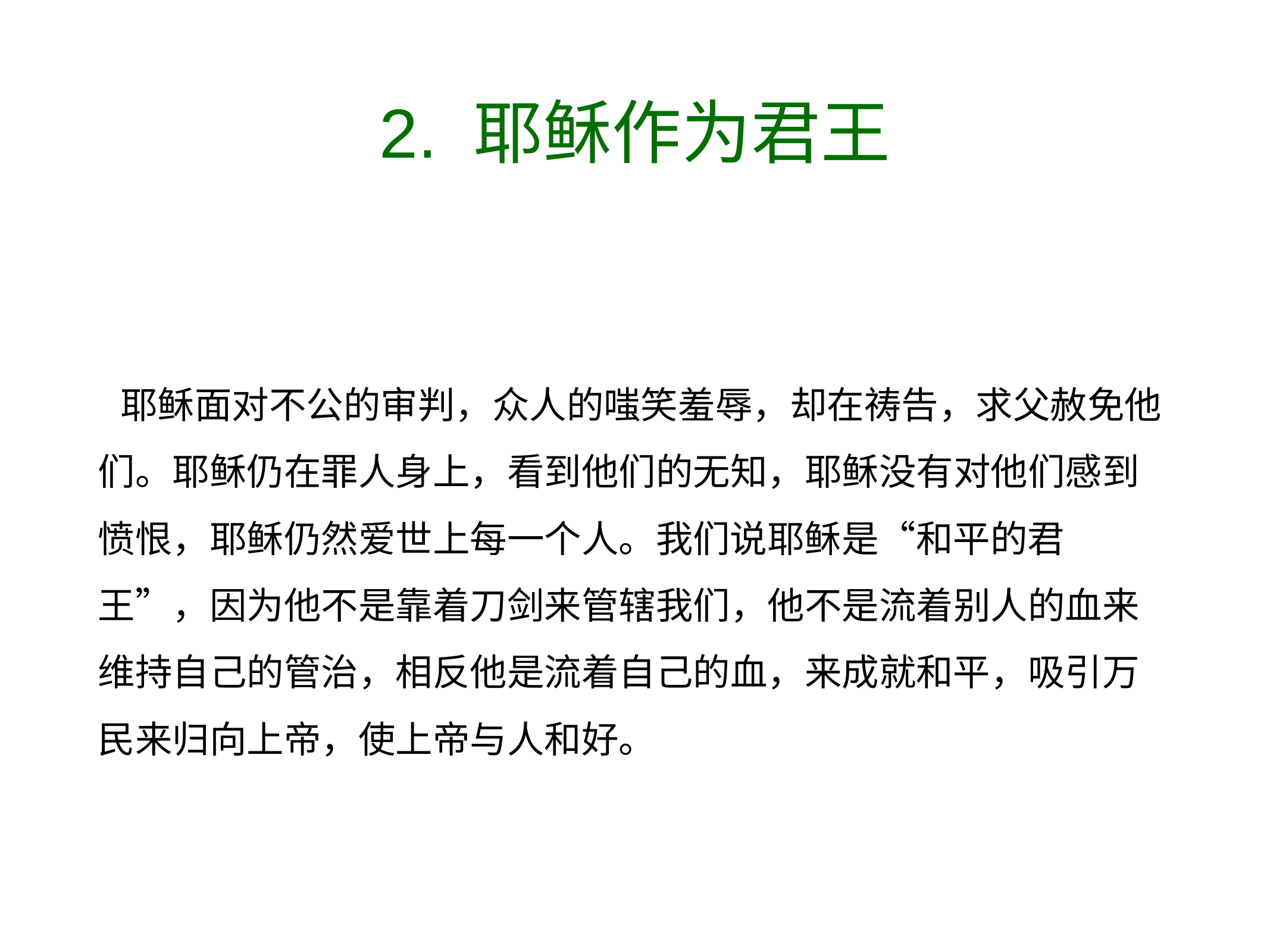

# 2. 耶稣作为君王
耶稣面对不公的审判，众人的嗤笑羞辱，却在祷告，求父赦免他们。耶稣仍在罪人身上，看到他们的无知，耶稣没有对他们感到愤恨，耶稣仍然爱世上每一个人。我们说耶稣是“和平的君王”，因为他不是靠着刀剑来管辖我们，他不是流着别人的血来维持自己的管治，相反他是流着自己的血，来成就和平，吸引万民来归向上帝，使上帝与人和好。